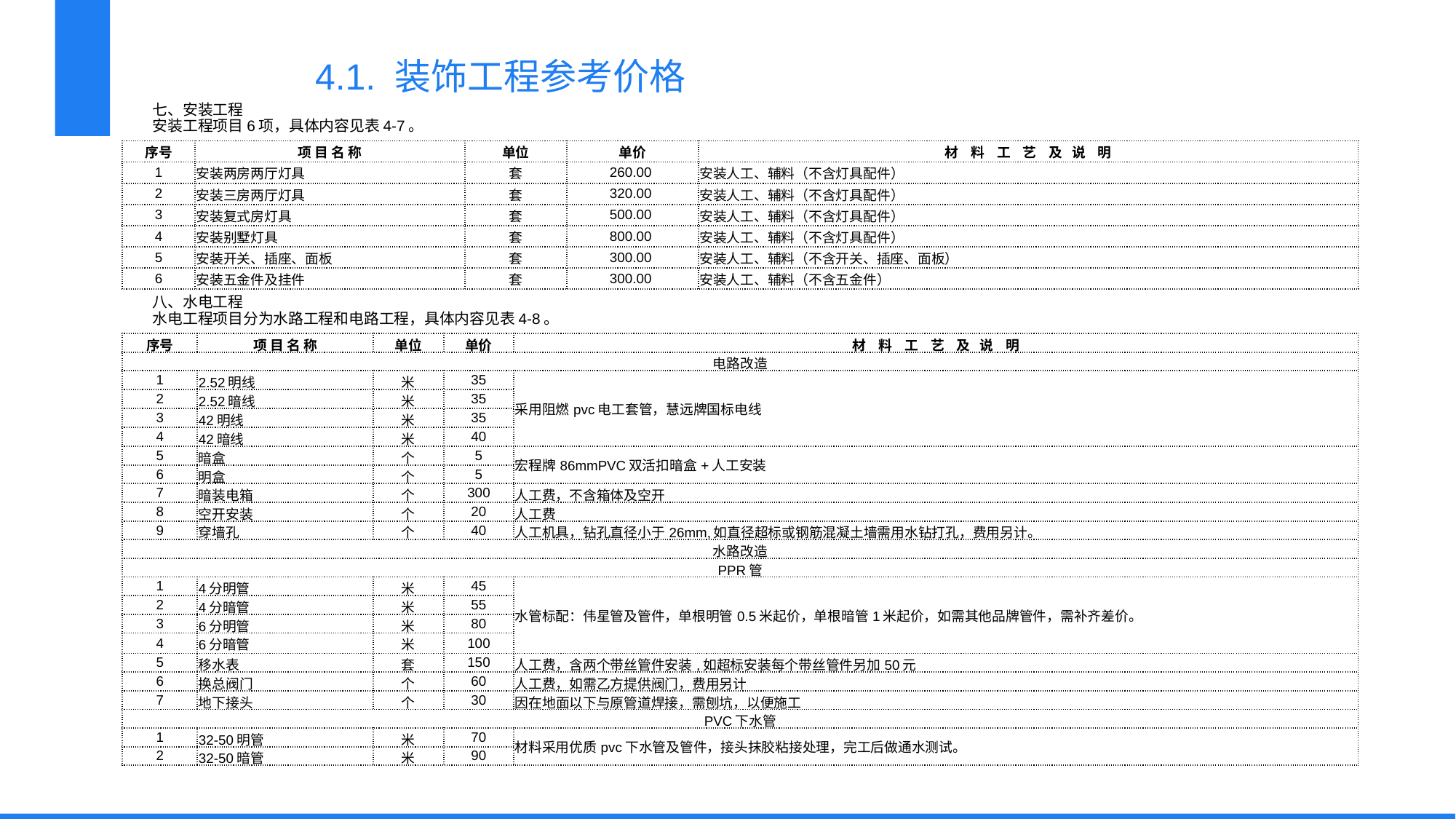

4.1. 装饰工程参考价格
七、安装工程
安装工程项目6项，具体内容见表4-7。
| 序号 | 项 目 名 称 | 单位 | 单价 | 材 料 工 艺 及 说 明 |
| --- | --- | --- | --- | --- |
| 1 | 安装两房两厅灯具 | 套 | 260.00 | 安装人工、辅料（不含灯具配件） |
| 2 | 安装三房两厅灯具 | 套 | 320.00 | 安装人工、辅料（不含灯具配件） |
| 3 | 安装复式房灯具 | 套 | 500.00 | 安装人工、辅料（不含灯具配件） |
| 4 | 安装别墅灯具 | 套 | 800.00 | 安装人工、辅料（不含灯具配件） |
| 5 | 安装开关、插座、面板 | 套 | 300.00 | 安装人工、辅料（不含开关、插座、面板） |
| 6 | 安装五金件及挂件 | 套 | 300.00 | 安装人工、辅料（不含五金件） |
八、水电工程
水电工程项目分为水路工程和电路工程，具体内容见表4-8。
| 序号 | 项 目 名 称 | 单位 | 单价 | 材 料 工 艺 及 说 明 |
| --- | --- | --- | --- | --- |
| 电路改造 |  |  |  |  |
| 1 | 2.52明线 | 米 | 35 | 采用阻燃pvc电工套管，慧远牌国标电线 |
| 2 | 2.52暗线 | 米 | 35 |  |
| 3 | 42明线 | 米 | 35 |  |
| 4 | 42暗线 | 米 | 40 |  |
| 5 | 暗盒 | 个 | 5 | 宏程牌86mmPVC双活扣暗盒+人工安装 |
| 6 | 明盒 | 个 | 5 |  |
| 7 | 暗装电箱 | 个 | 300 | 人工费，不含箱体及空开 |
| 8 | 空开安装 | 个 | 20 | 人工费 |
| 9 | 穿墙孔 | 个 | 40 | 人工机具，钻孔直径小于26mm,如直径超标或钢筋混凝土墙需用水钻打孔，费用另计。 |
| 水路改造 |  |  |  |  |
| PPR管 |  |  |  |  |
| 1 | 4分明管 | 米 | 45 | 水管标配：伟星管及管件，单根明管0.5米起价，单根暗管1米起价，如需其他品牌管件，需补齐差价。 |
| 2 | 4分暗管 | 米 | 55 |  |
| 3 | 6分明管 | 米 | 80 |  |
| 4 | 6分暗管 | 米 | 100 |  |
| 5 | 移水表 | 套 | 150 | 人工费，含两个带丝管件安装,如超标安装每个带丝管件另加50元 |
| 6 | 换总阀门 | 个 | 60 | 人工费，如需乙方提供阀门，费用另计 |
| 7 | 地下接头 | 个 | 30 | 因在地面以下与原管道焊接，需刨坑，以便施工 |
| PVC下水管 |  |  |  |  |
| 1 | 32-50明管 | 米 | 70 | 材料采用优质pvc下水管及管件，接头抹胶粘接处理，完工后做通水测试。 |
| 2 | 32-50暗管 | 米 | 90 |  |